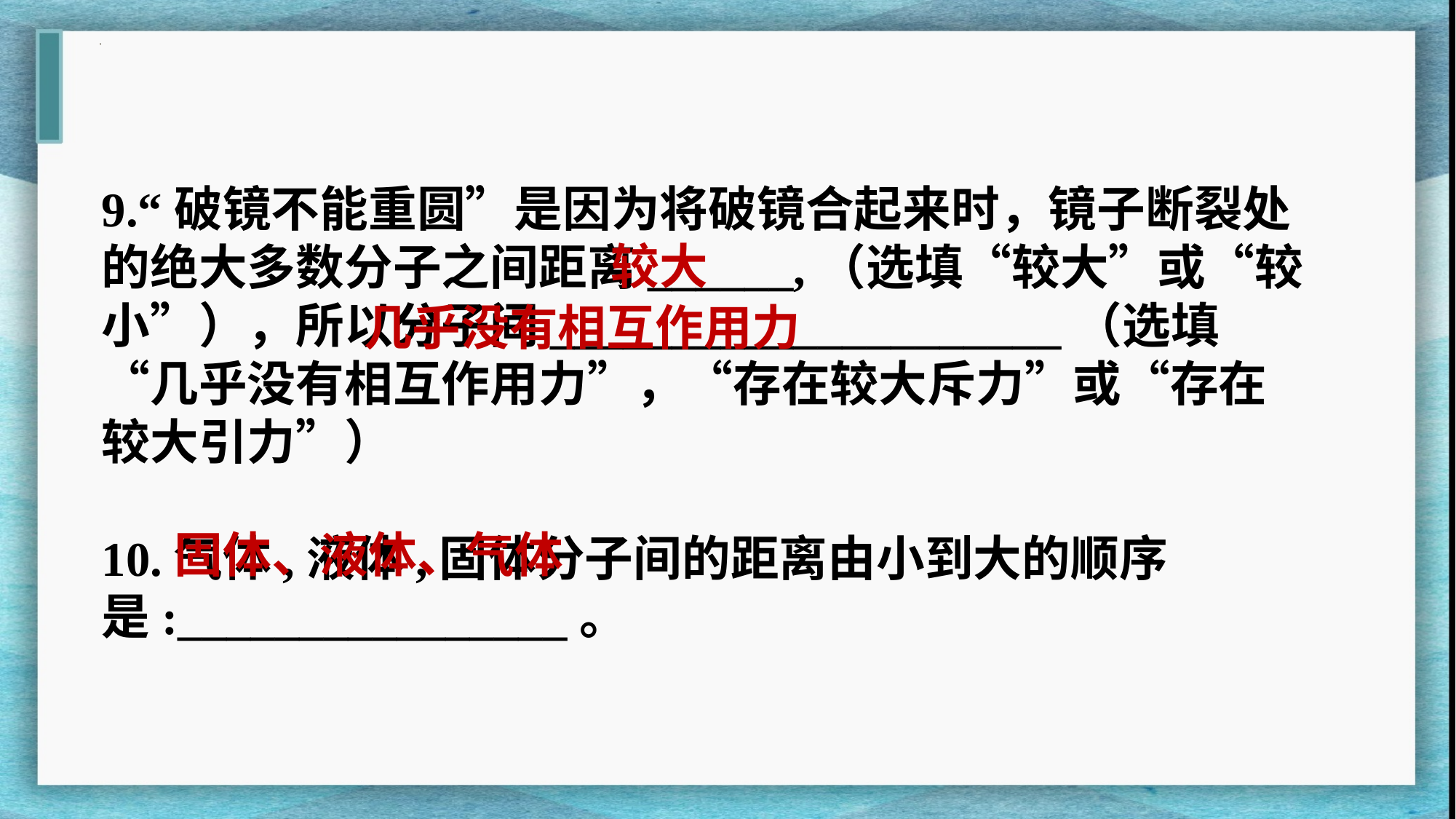

9.“破镜不能重圆”是因为将破镜合起来时，镜子断裂处的绝大多数分子之间距离______,（选填“较大”或“较小”），所以分子间_____________________（选填“几乎没有相互作用力”，“存在较大斥力”或“存在较大引力”）

10.气体,液体,固体分子间的距离由小到大的顺序是:________________。

较大
几乎没有相互作用力
固体、液体、气体